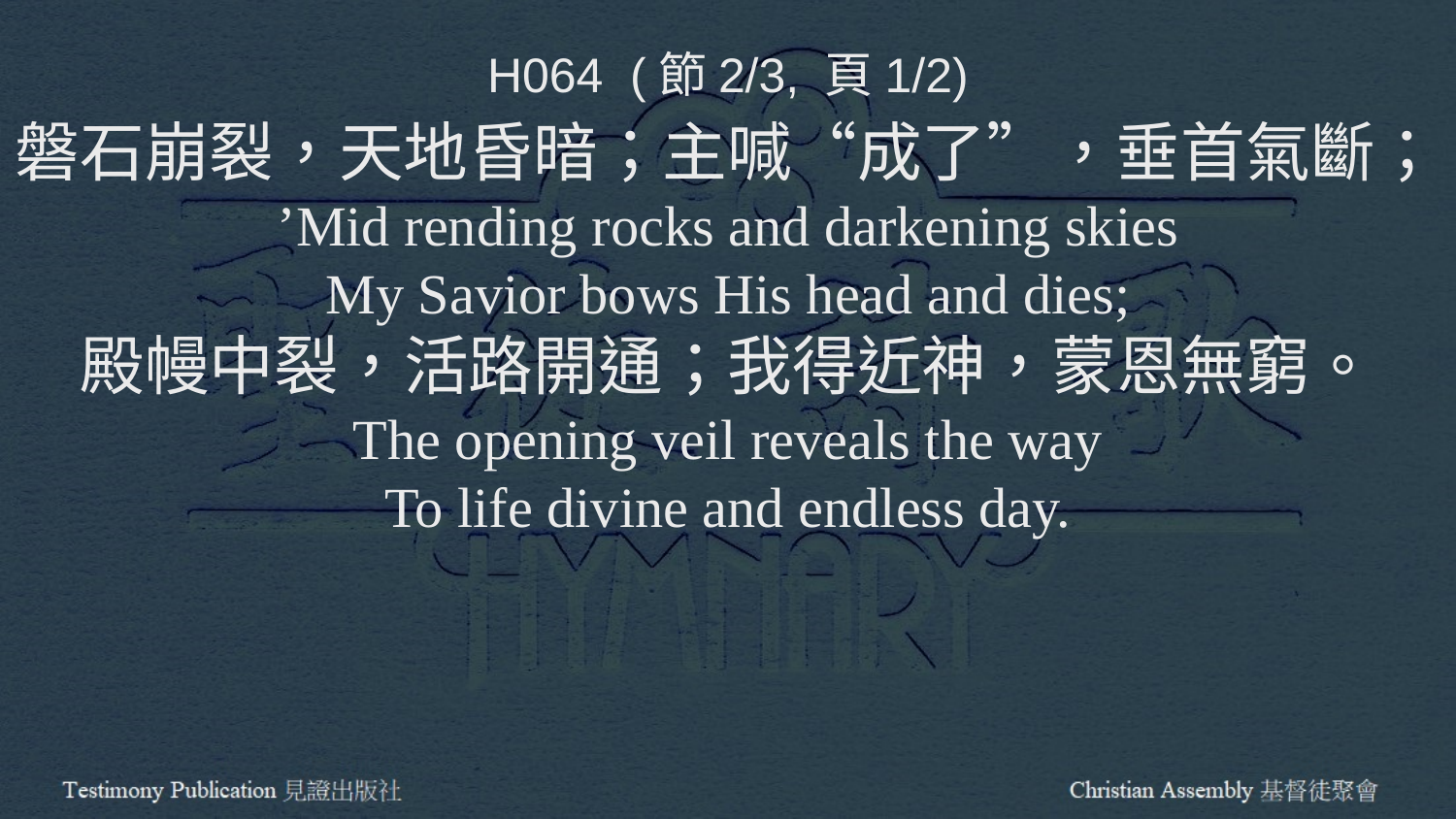

H064  (節2/3, 頁1/2)
磐石崩裂，天地昏暗；主喊“成了”，垂首氣斷；
’Mid rending rocks and darkening skies
My Savior bows His head and dies;
殿幔中裂，活路開通；我得近神，蒙恩無窮。
The opening veil reveals the way
To life divine and endless day.